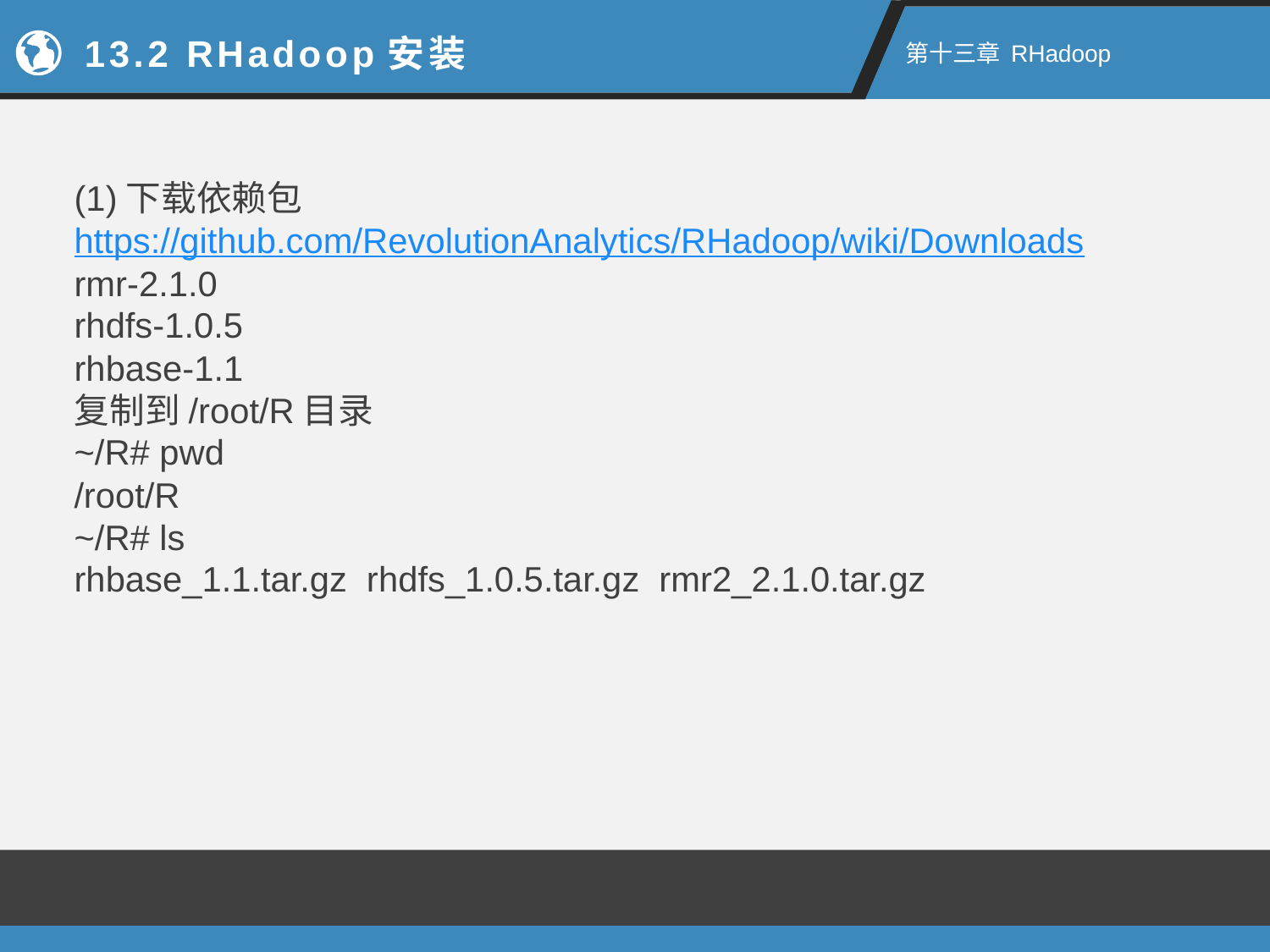

13.2 RHadoop安装

第十三章 RHadoop
(1)下载依赖包
https://github.com/RevolutionAnalytics/RHadoop/wiki/Downloads
rmr-2.1.0
rhdfs-1.0.5
rhbase-1.1
复制到/root/R目录
~/R# pwd
/root/R
~/R# ls
rhbase_1.1.tar.gz  rhdfs_1.0.5.tar.gz  rmr2_2.1.0.tar.gz